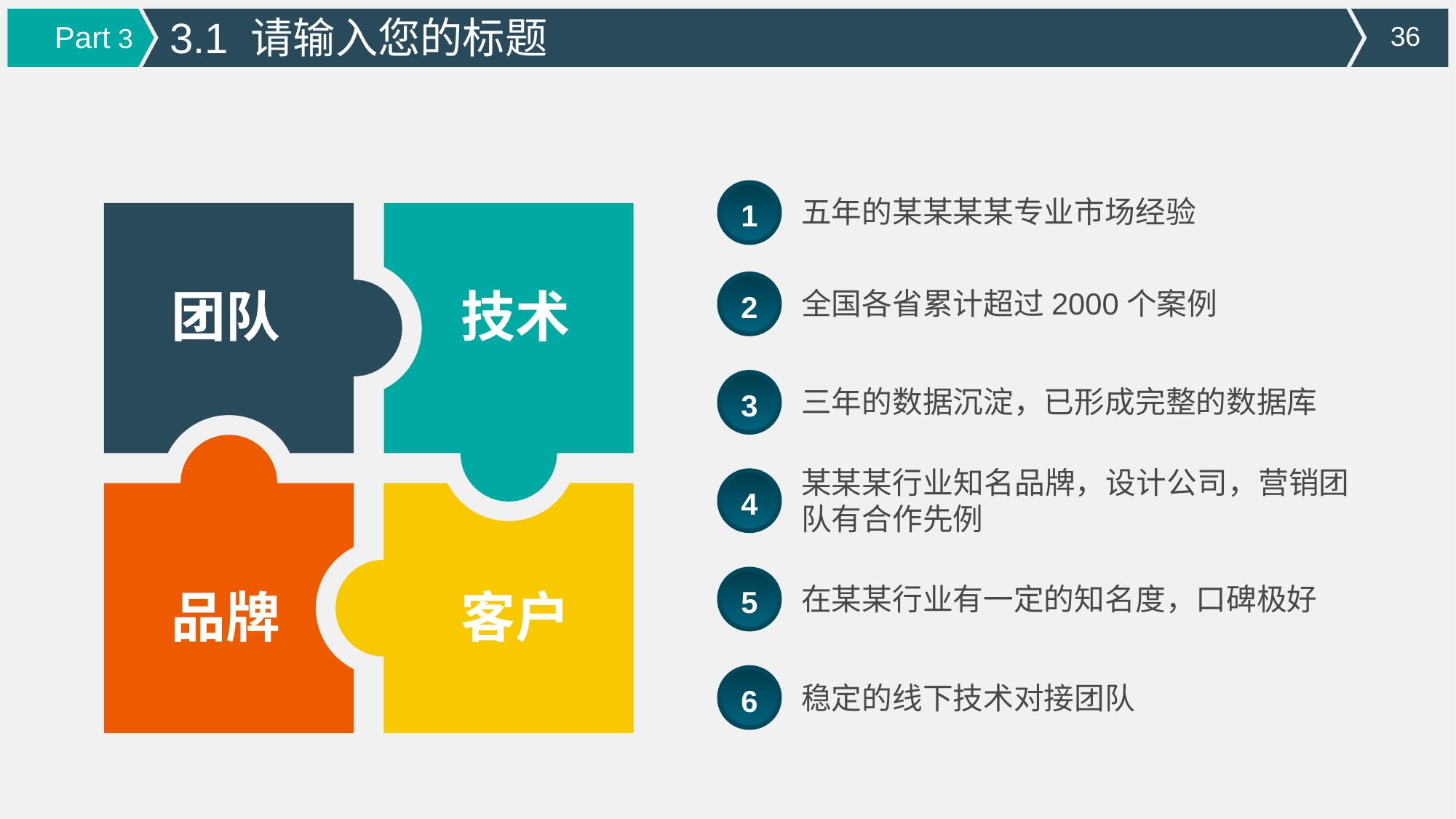

3.1 请输入您的标题
Part 3
1
五年的某某某某专业市场经验

2
团队
技术
全国各省累计超过2000个案例
3
三年的数据沉淀，已形成完整的数据库

某某某行业知名品牌，设计公司，营销团队有合作先例
4

5
在某某行业有一定的知名度，口碑极好
品牌
客户
6
稳定的线下技术对接团队